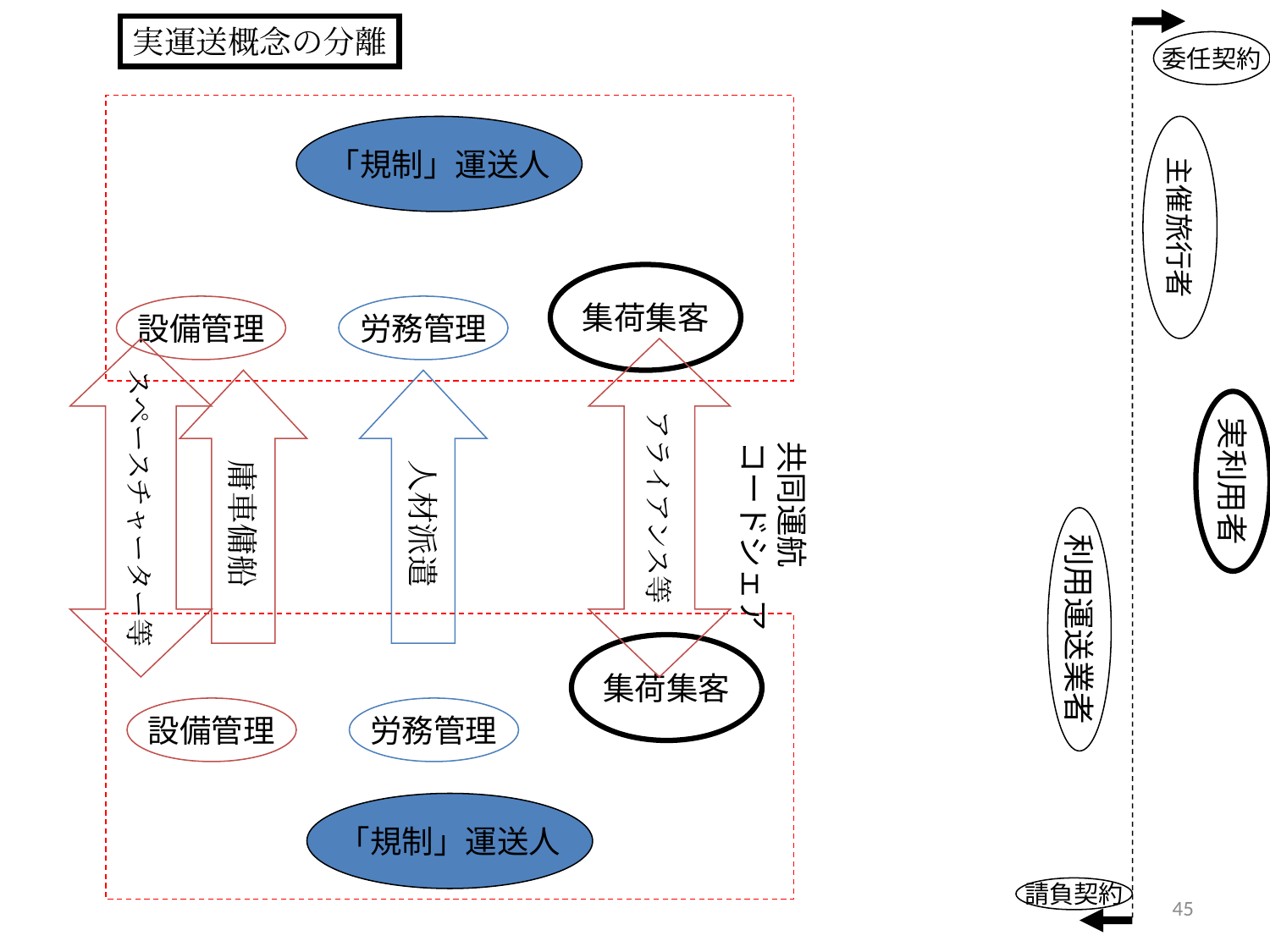

実運送概念の分離

委任契約

「規制」運送人
主催旅行者
集荷集客
設備管理
労務管理
スペースチャーター等
アライアンス等
庸車傭船
人材派遣
実利用者
共同運航
コードシェア
利用運送業者

集荷集客
設備管理
労務管理
「規制」運送人
請負契約
45